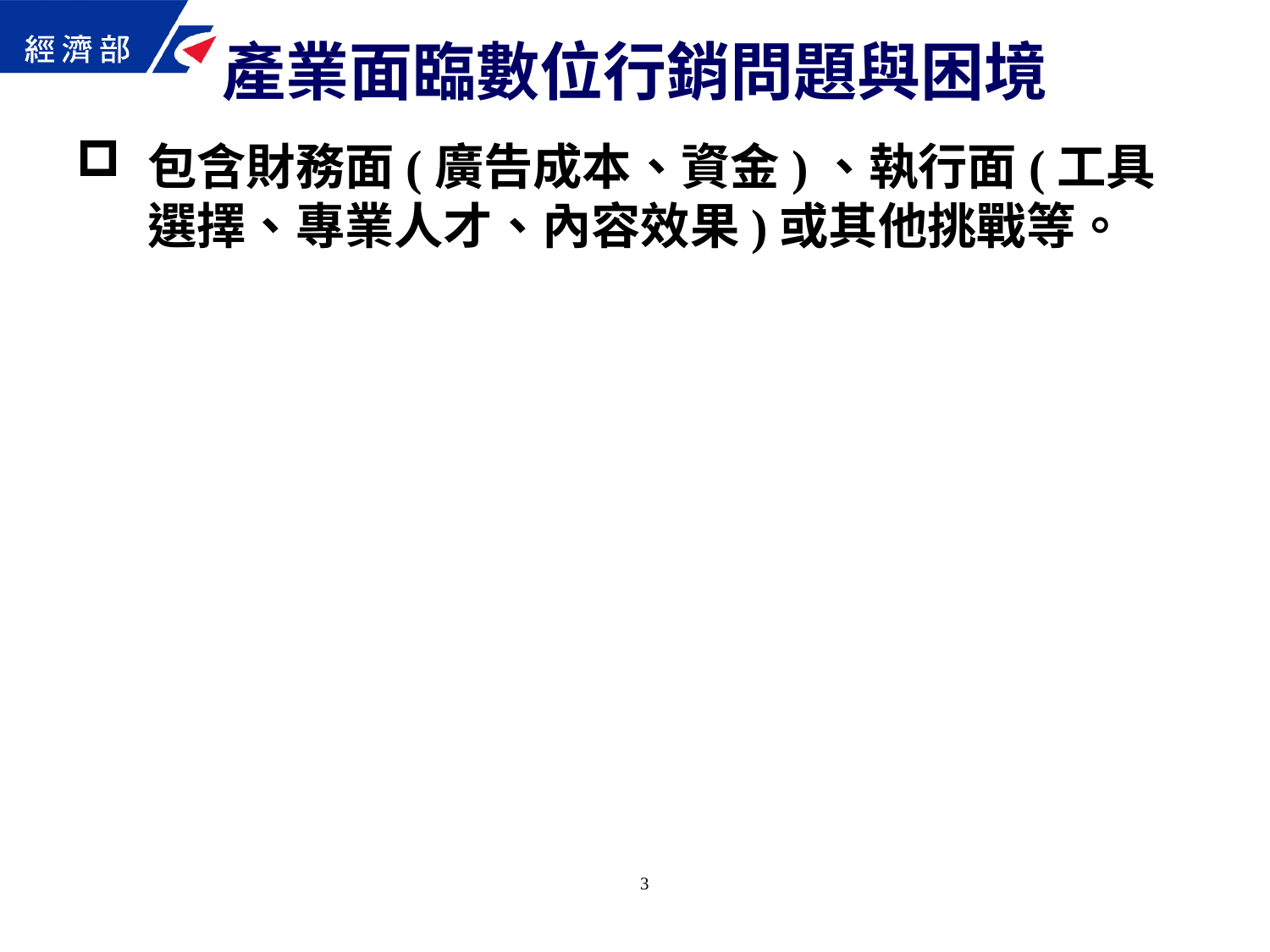

# 產業面臨數位行銷問題與困境
包含財務面(廣告成本、資金)、執行面(工具選擇、專業人才、內容效果)或其他挑戰等。
3